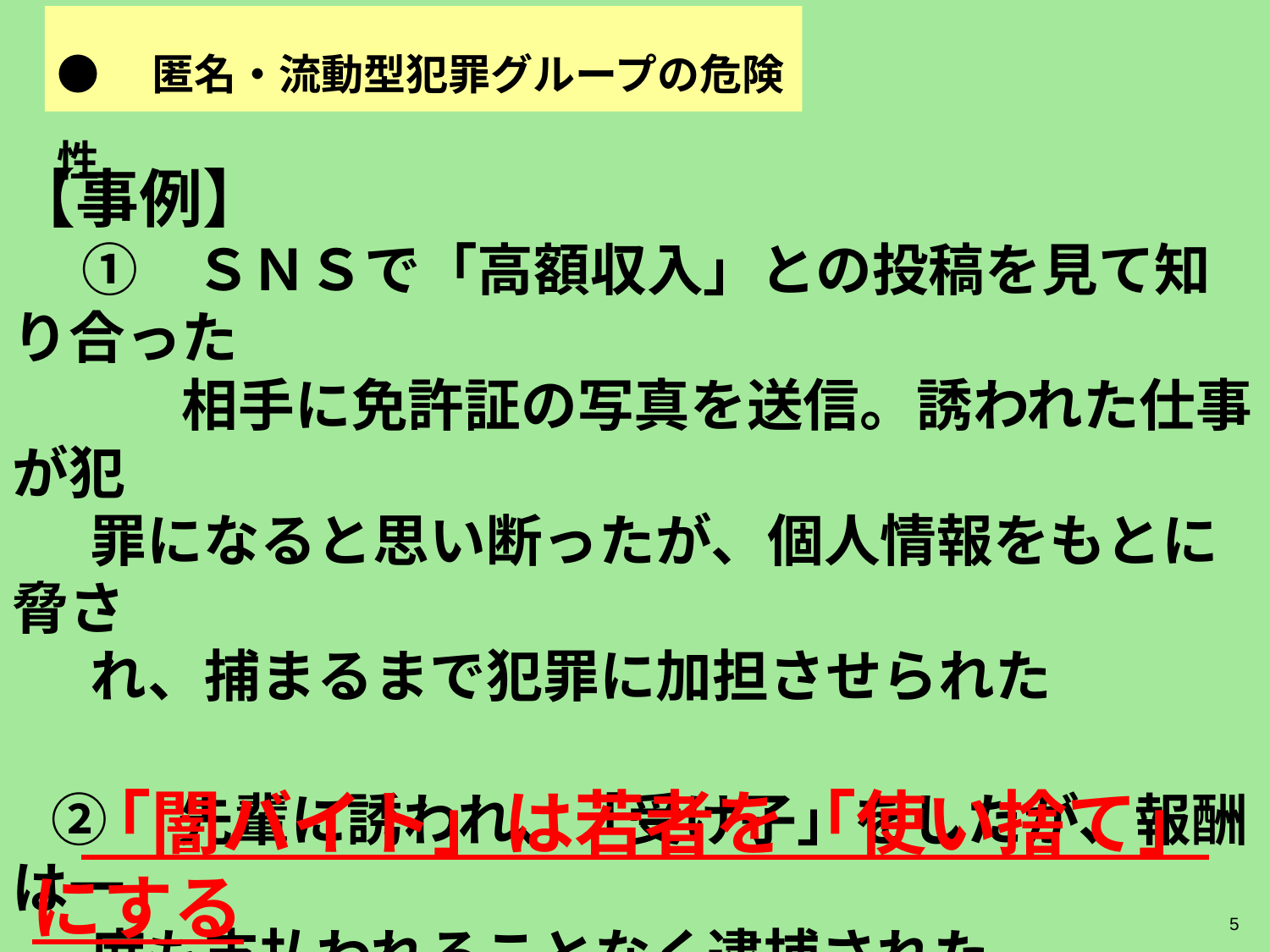

【事例】
　 ①　ＳＮＳで「高額収入」との投稿を見て知り合った
　　　相手に免許証の写真を送信。誘われた仕事が犯
     罪になると思い断ったが、個人情報をもとに脅さ
     れ、捕まるまで犯罪に加担させられた

   ②　先輩に誘われ、「受け子」をしたが、報酬は一
     度も支払われることなく逮捕された
●　匿名・流動型犯罪グループの危険性
　「闇バイト」は若者を「使い捨て」にする
5